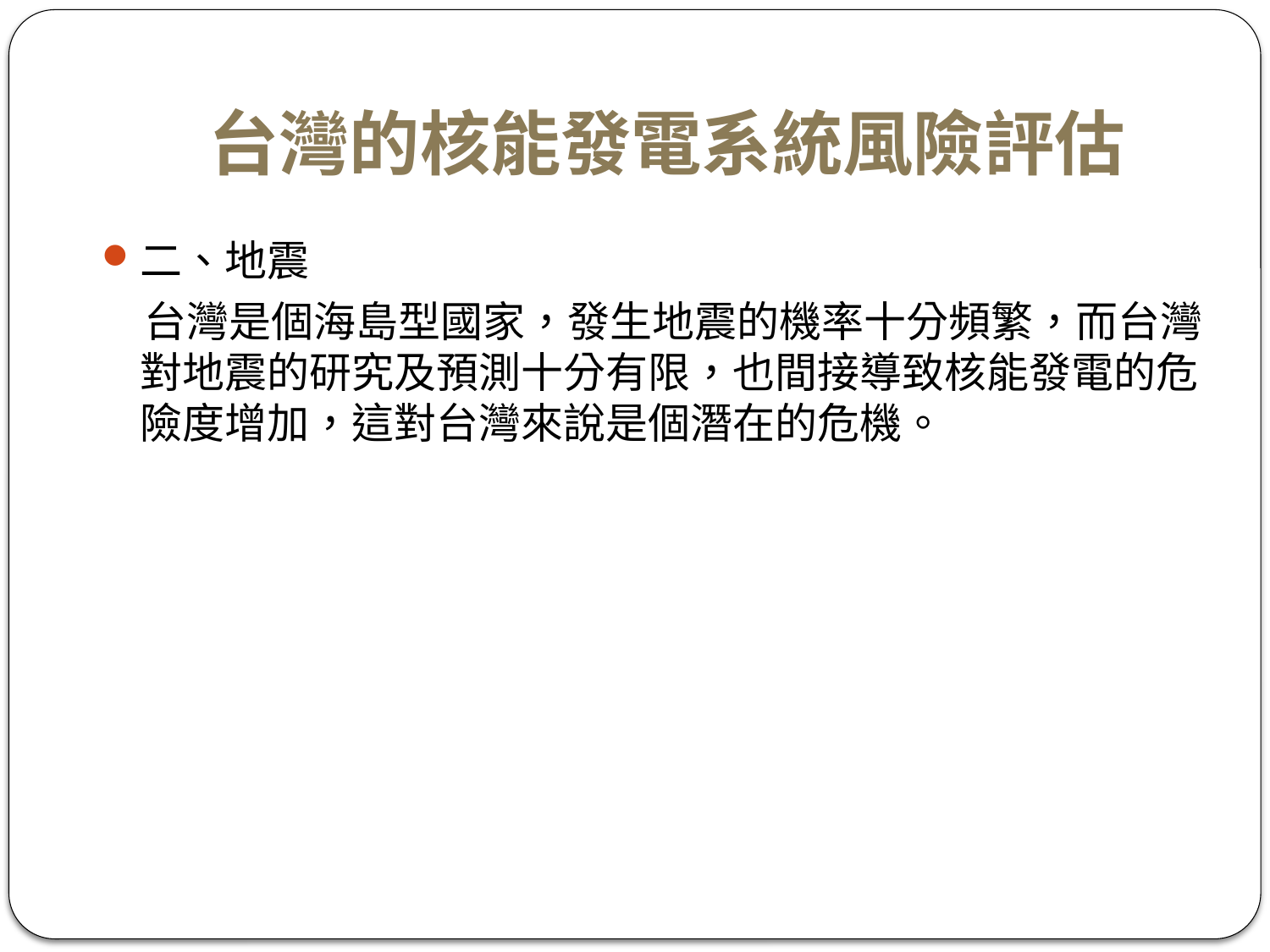

# 台灣的核能發電系統風險評估
二、地震
　台灣是個海島型國家，發生地震的機率十分頻繁，而台灣對地震的研究及預測十分有限，也間接導致核能發電的危險度增加，這對台灣來說是個潛在的危機。